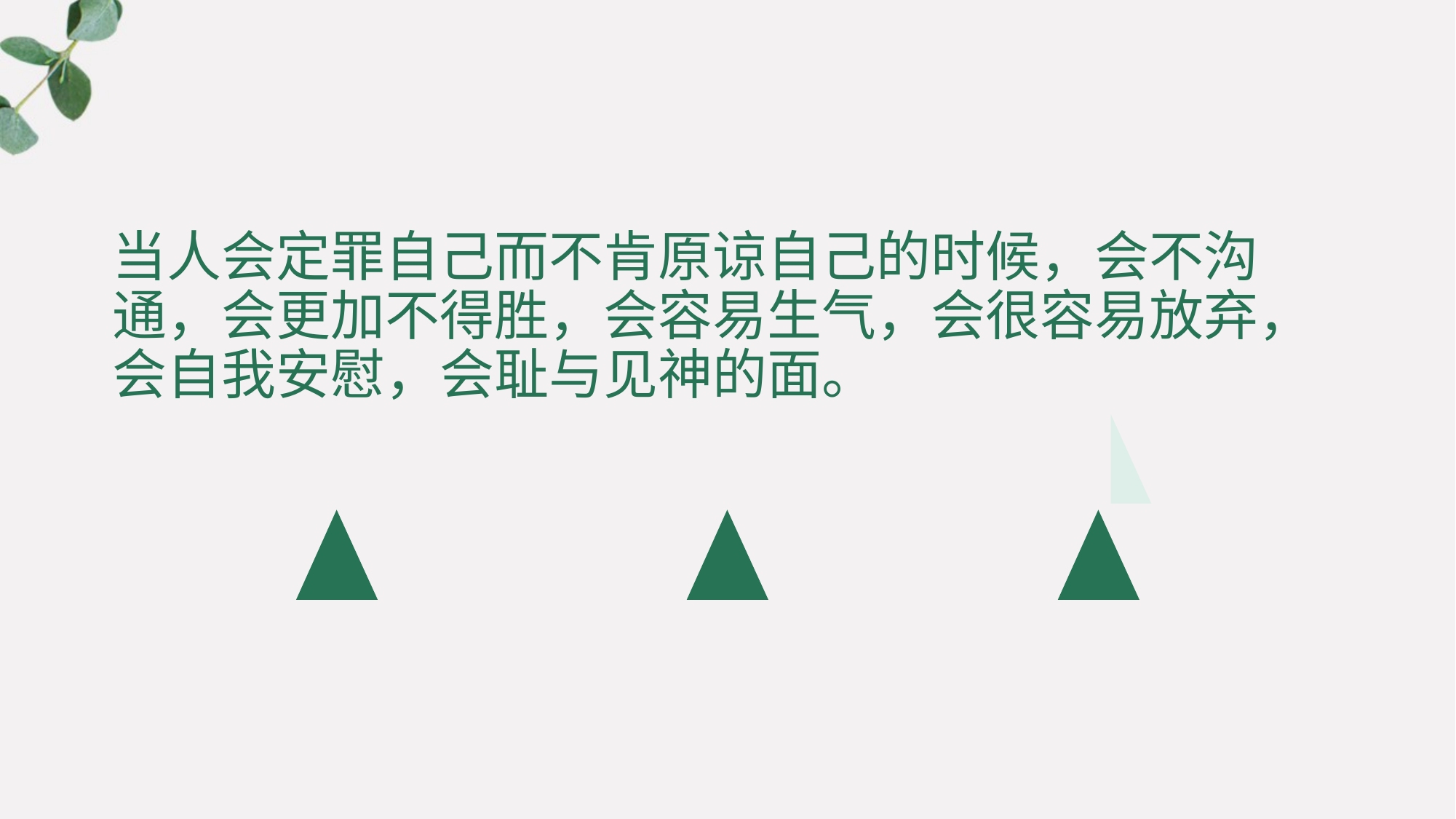

# 当人会定罪自己而不肯原谅自己的时候，会不沟通，会更加不得胜，会容易生气，会很容易放弃，会自我安慰，会耻与见神的面。